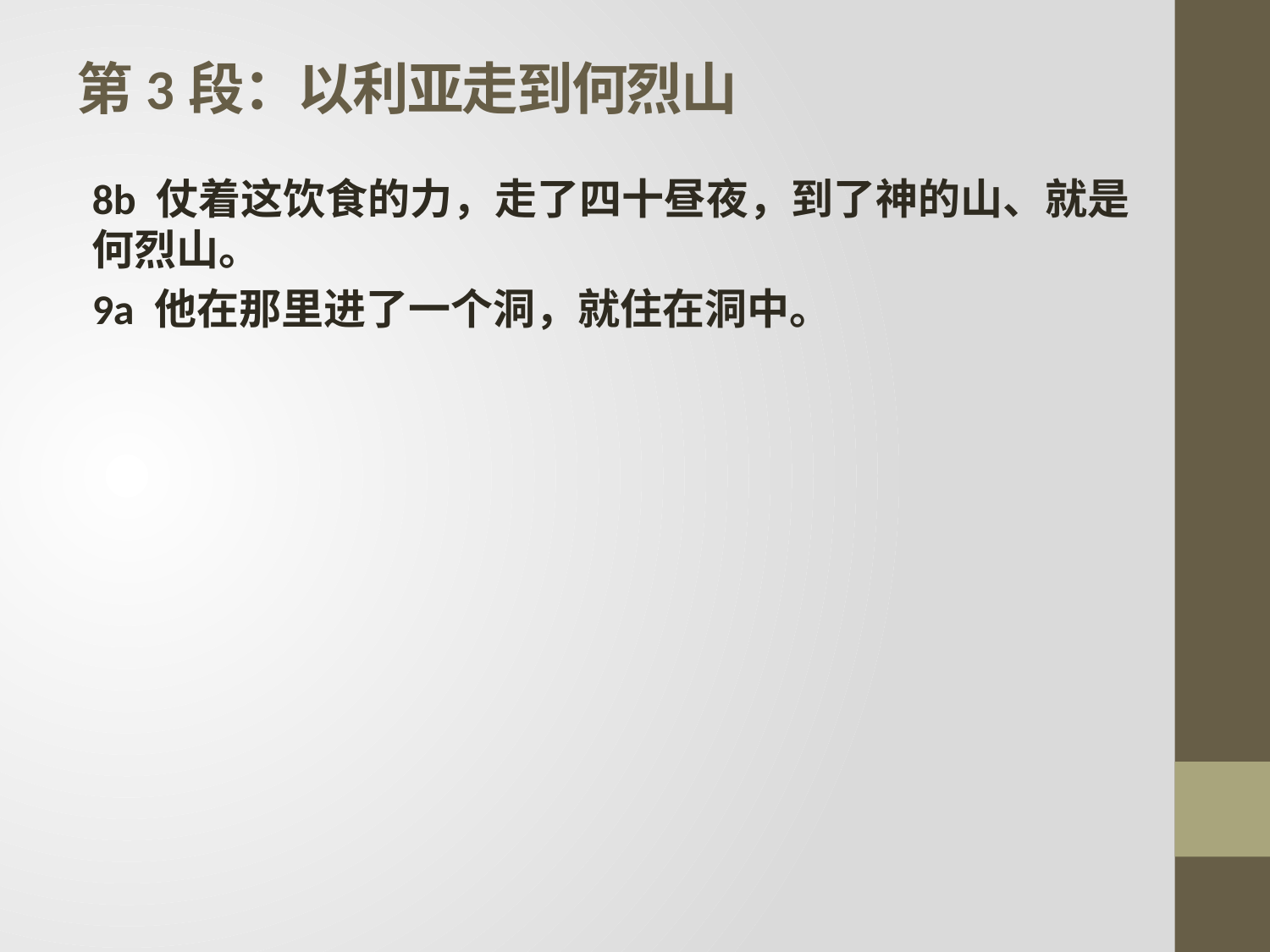

# 第3段：以利亚走到何烈山
8b 仗着这饮食的力，走了四十昼夜，到了神的山、就是何烈山。
9a 他在那里进了一个洞，就住在洞中。